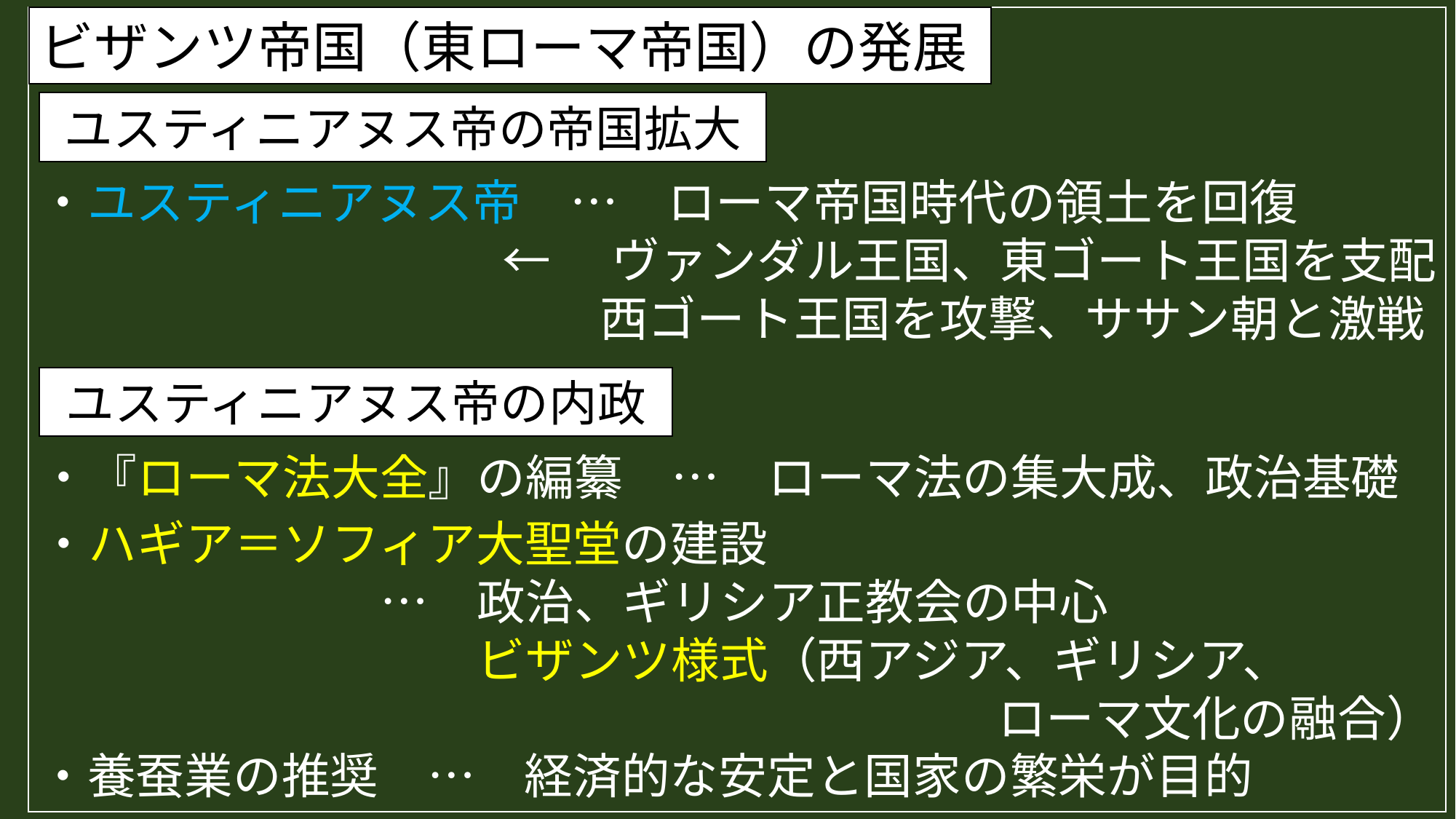

ビザンツ帝国（東ローマ帝国）の発展
ユスティニアヌス帝の帝国拡大
・ユスティニアヌス帝　…　ローマ帝国時代の領土を回復
←　ヴァンダル王国、東ゴート王国を支配
　　西ゴート王国を攻撃、ササン朝と激戦
ユスティニアヌス帝の内政
・『ローマ法大全』の編纂　…　ローマ法の集大成、政治基礎
・ハギア＝ソフィア大聖堂の建設
　　　　　　　…　政治、ギリシア正教会の中心
　　　　　　　　　ビザンツ様式（西アジア、ギリシア、
ローマ文化の融合）
・養蚕業の推奨　…　経済的な安定と国家の繁栄が目的